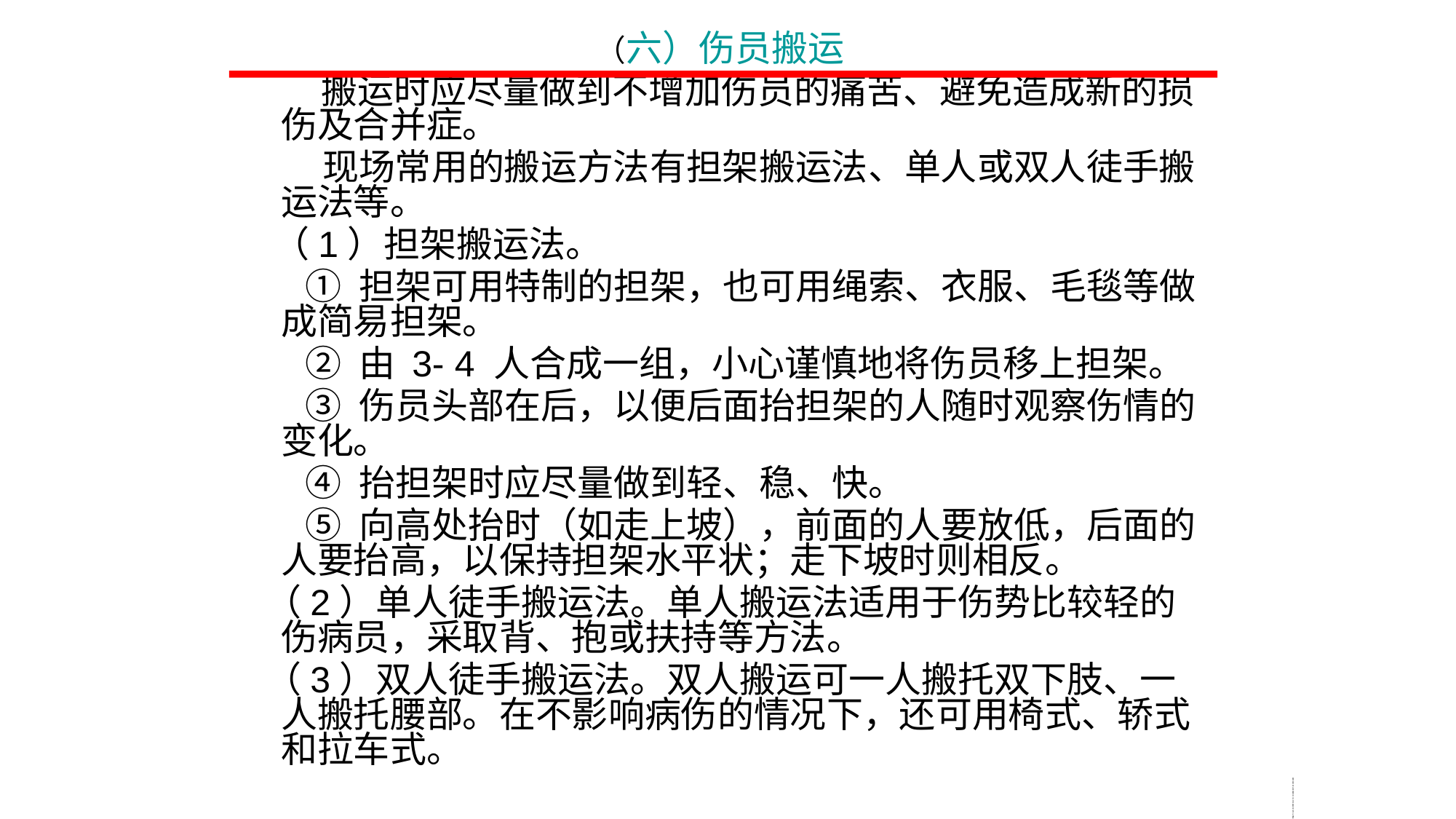

（六）伤员搬运
           搬运时应尽量做到不增加伤员的痛苦、避免造成新的损伤及合并症。
         现场常用的搬运方法有担架搬运法、单人或双人徒手搬运法等。
   （1）担架搬运法。
        ① 担架可用特制的担架，也可用绳索、衣服、毛毯等做成简易担架。
        ② 由 3- 4 人合成一组，小心谨慎地将伤员移上担架。
        ③ 伤员头部在后，以便后面抬担架的人随时观察伤情的变化。
        ④ 抬担架时应尽量做到轻、稳、快。
        ⑤ 向高处抬时（如走上坡），前面的人要放低，后面的人要抬高，以保持担架水平状；走下坡时则相反。
  （2）单人徒手搬运法。单人搬运法适用于伤势比较轻的伤病员，采取背、抱或扶持等方法。
  （3）双人徒手搬运法。双人搬运可一人搬托双下肢、一人搬托腰部。在不影响病伤的情况下，还可用椅式、轿式和拉车式。

萎纬篡怀毫针离借蹦泰六栏岸去聊筹蕉池厌幻赚韵吻竿狈擒暗彭托夫胺误煤矿瓦斯检查工安全操作与现场急救煤矿瓦斯检查工安全操作与现场急救